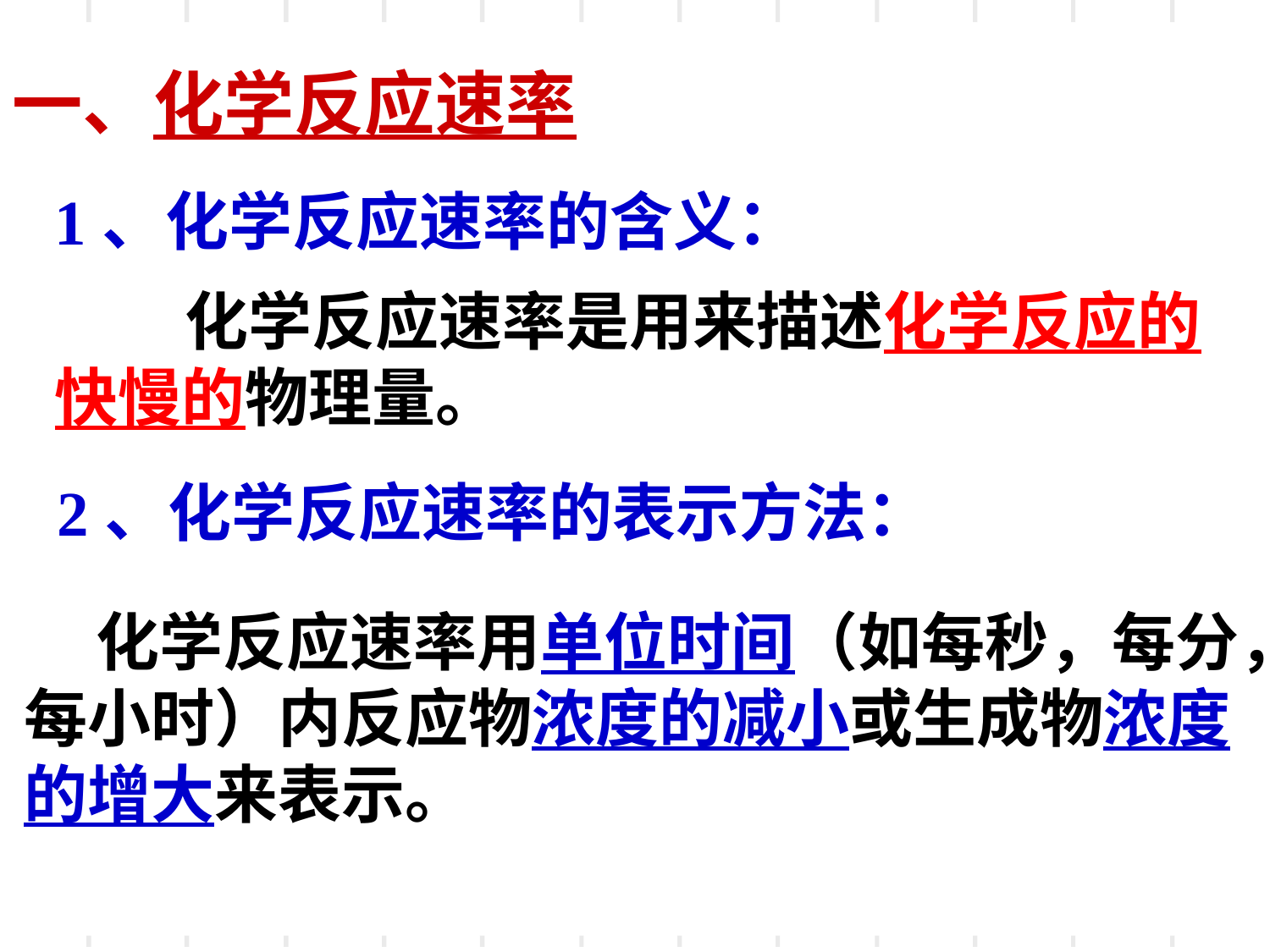

一、化学反应速率
1、化学反应速率的含义：
        化学反应速率是用来描述化学反应的快慢的物理量。
2、化学反应速率的表示方法：
    化学反应速率用单位时间（如每秒，每分，每小时）内反应物浓度的减小或生成物浓度的增大来表示。